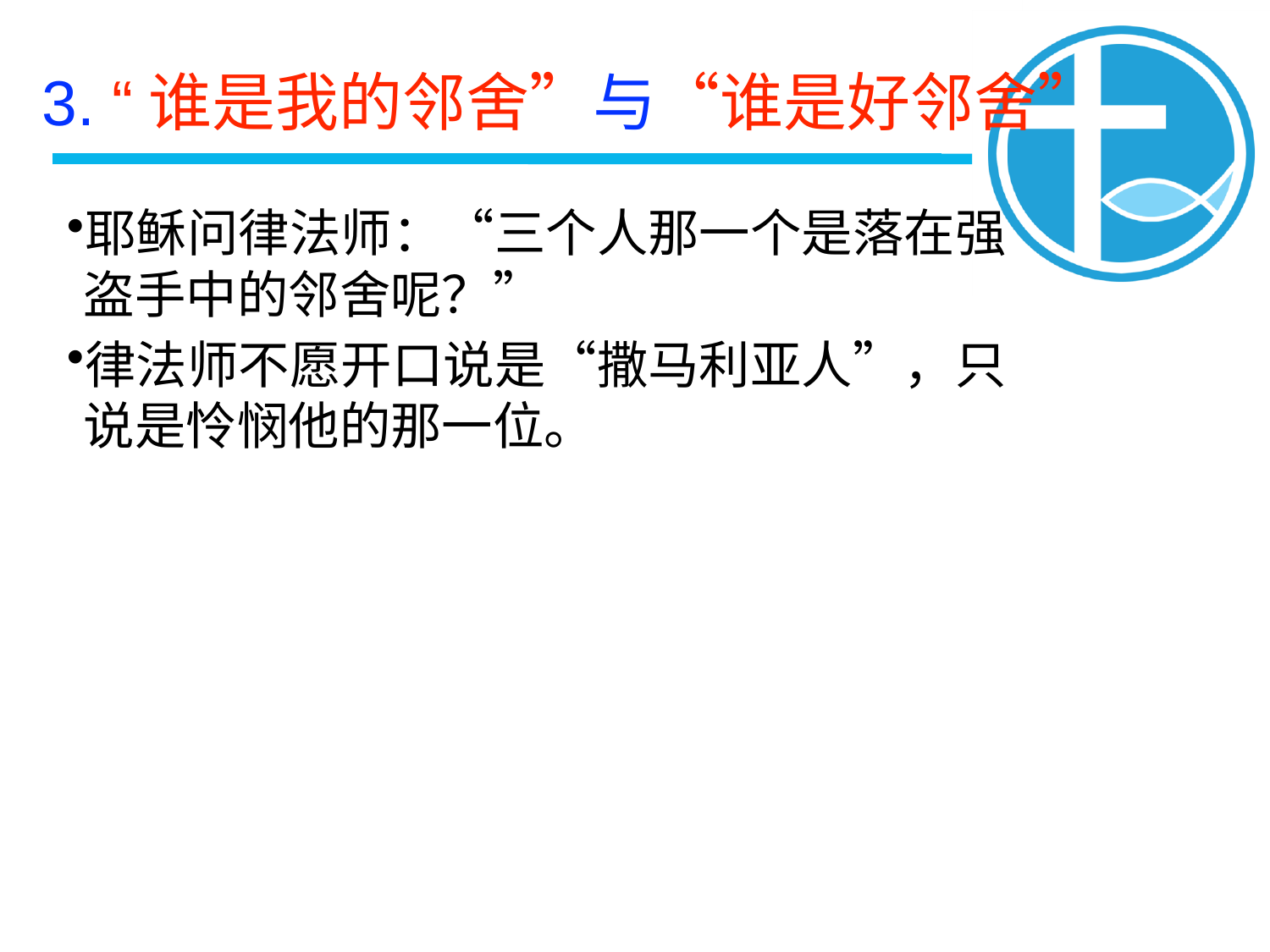

3. “谁是我的邻舍”与“谁是好邻舍”
耶稣问律法师：“三个人那一个是落在强盗手中的邻舍呢？”
律法师不愿开口说是“撒马利亚人”，只说是怜悯他的那一位。